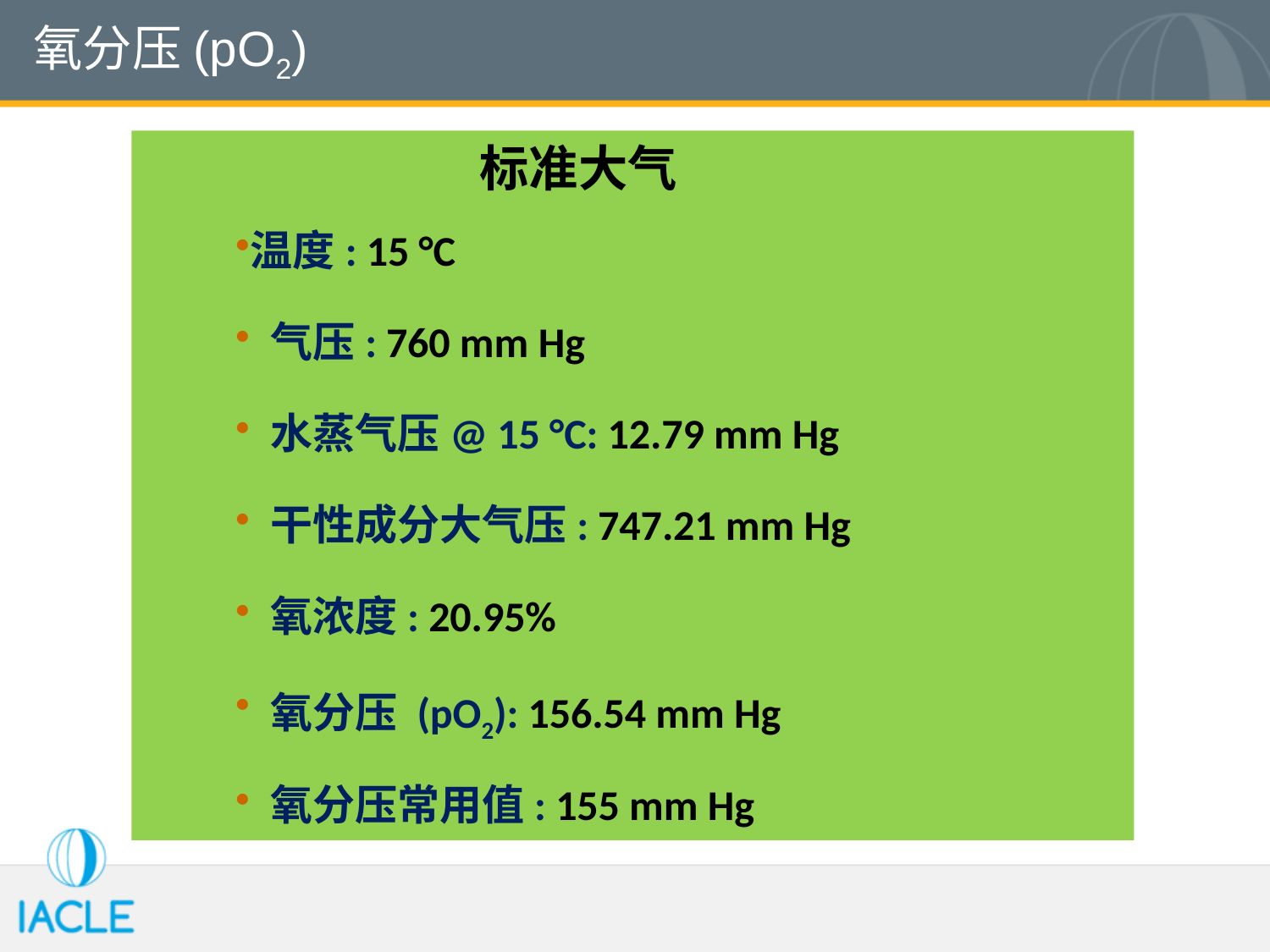

氧分压(pO2)

标准大气
温度: 15 °C

 气压: 760 mm Hg

 水蒸气压@ 15 °C: 12.79 mm Hg

 干性成分大气压: 747.21 mm Hg

 氧浓度: 20.95%

 氧分压 (pO2): 156.54 mm Hg

 氧分压常用值: 155 mm Hg